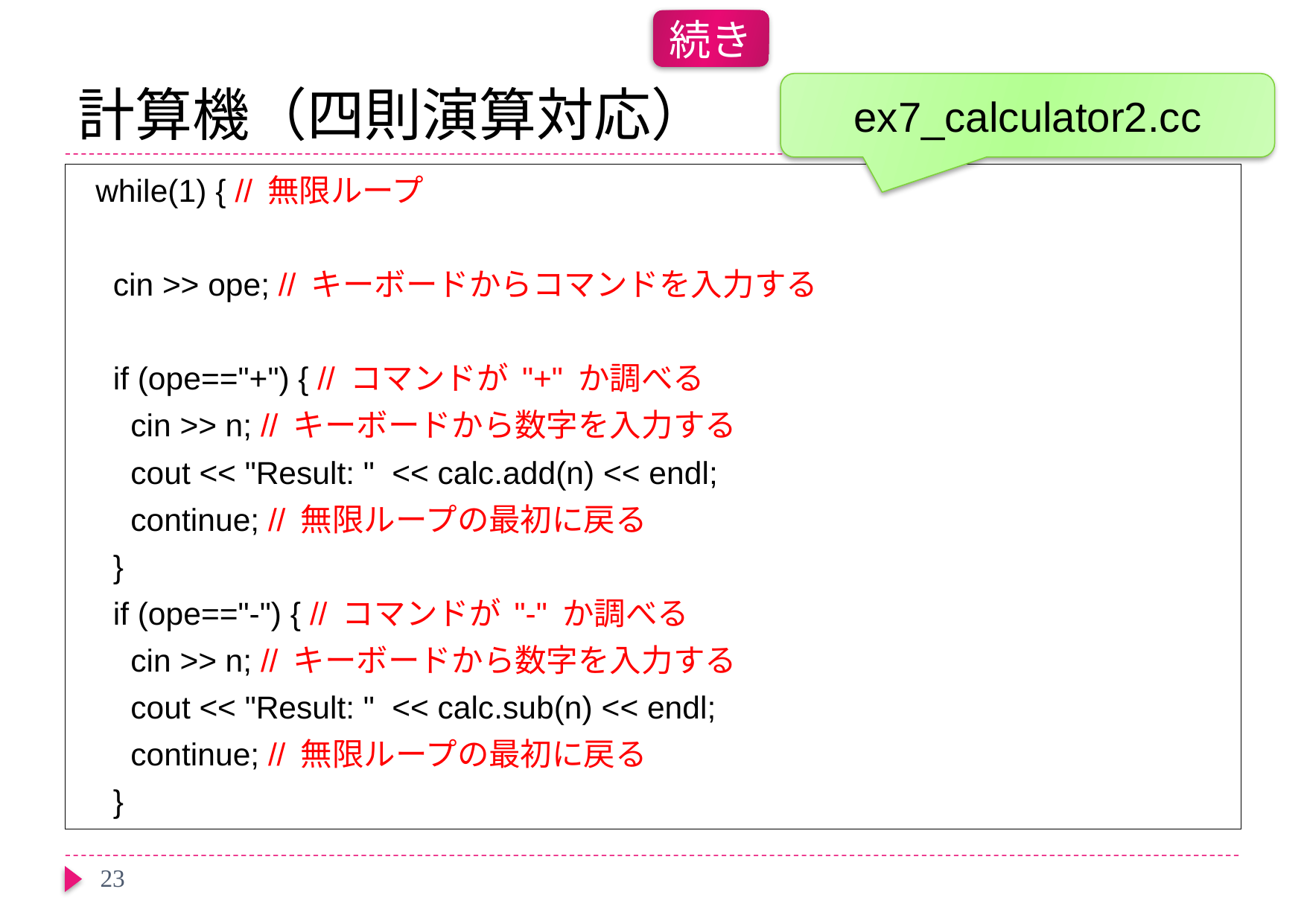

続き
# 計算機（四則演算対応）
ex7_calculator2.cc
  while(1) { // 無限ループ

    cin >> ope; // キーボードからコマンドを入力する

    if (ope=="+") { // コマンドが "+" か調べる
      cin >> n; // キーボードから数字を入力する
      cout << "Result: "  << calc.add(n) << endl;
      continue; // 無限ループの最初に戻る
    }
    if (ope=="-") { // コマンドが "-" か調べる
      cin >> n; // キーボードから数字を入力する
      cout << "Result: "  << calc.sub(n) << endl;
      continue; // 無限ループの最初に戻る
    }
23